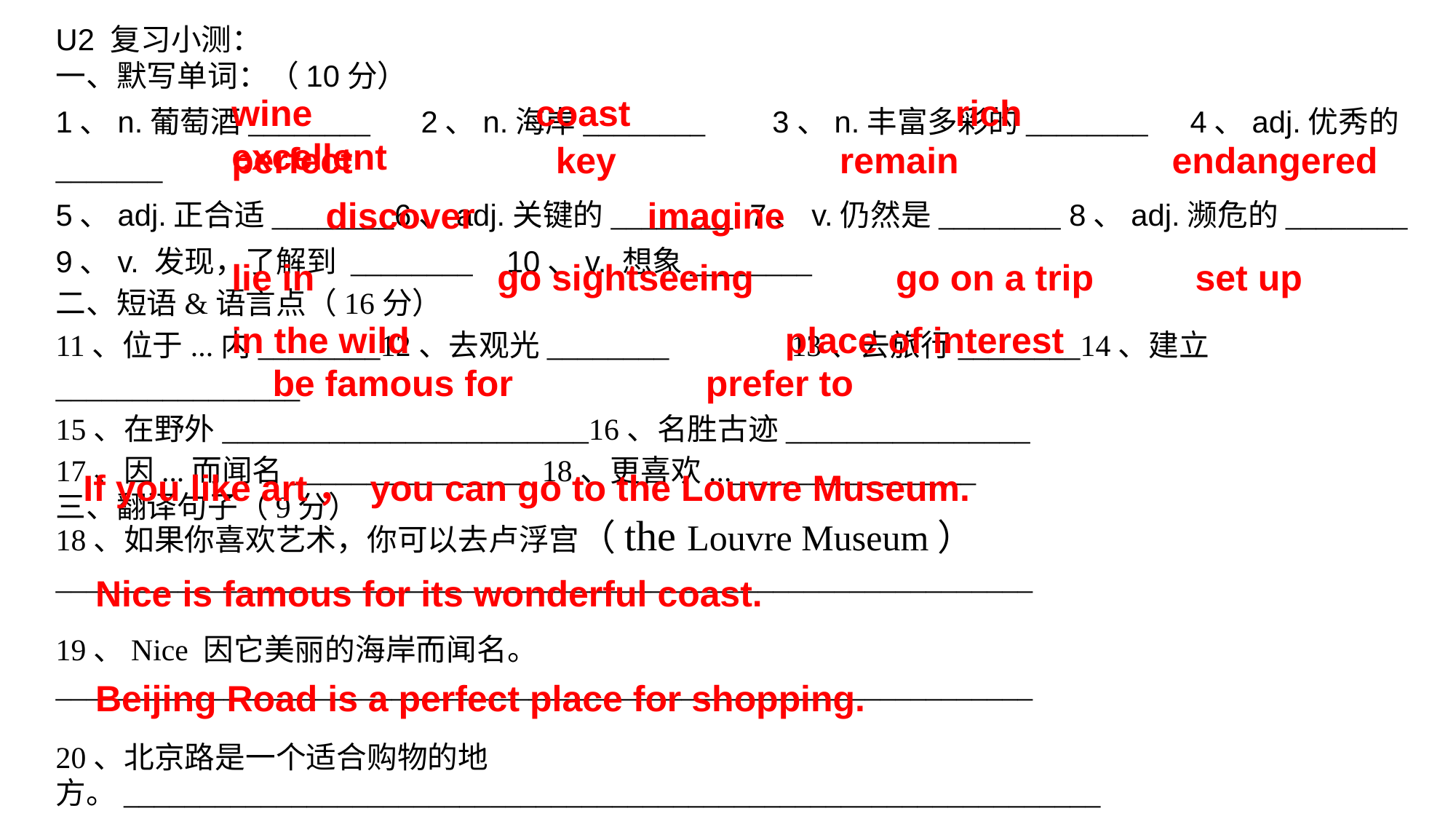

U2 复习小测：
一、默写单词：（10分）
1、n.葡萄酒________      2、n.海岸________        3、n.丰富多彩的________     4、adj.优秀的_______
5、adj.正合适________6、adj.关键的________  7、v.仍然是________ 8、adj.濒危的________
9、v. 发现，了解到 ________    10、v. 想象________
二、短语&语言点（16分）
11、位于...内________12、去观光________                13、去旅行________14、建立________________
15、在野外________________________16、名胜古迹________________
17、因...而闻名________________ 18、更喜欢...________________
三、翻译句子（9分）
18、如果你喜欢艺术，你可以去卢浮宫（the Louvre Museum）
________________________________________________________________

19、Nice 因它美丽的海岸而闻名。
________________________________________________________________

20、北京路是一个适合购物的地方。________________________________________________________________

wine                      coast                                rich                         excellent
perfect                    key                      remain                     endangered
discover                 imagine
lie in                  go sightseeing              go on a trip          set up
in the wild                                     place of interest
be famous for                   prefer to
If you like art， you can go to the Louvre Museum.
Nice is famous for its wonderful coast.
Beijing Road is a perfect place for shopping.